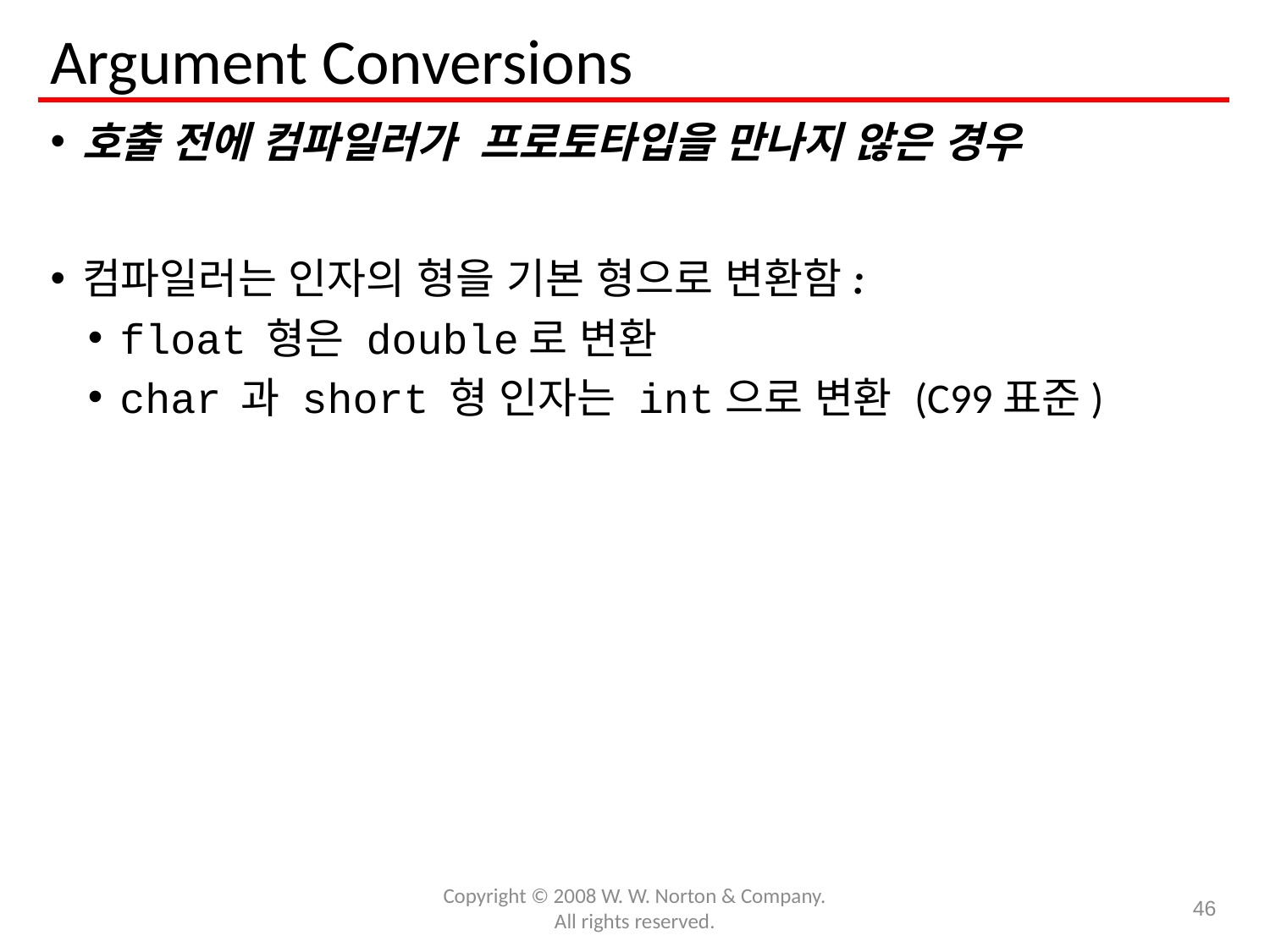

# Argument Conversions
호출 전에 컴파일러가  프로토타입을 만나지 않은 경우

컴파일러는 인자의 형을 기본 형으로 변환함:
float 형은 double로 변환
char 과 short 형 인자는 int으로 변환 (C99표준)
Copyright © 2008 W. W. Norton & Company.
All rights reserved.
46